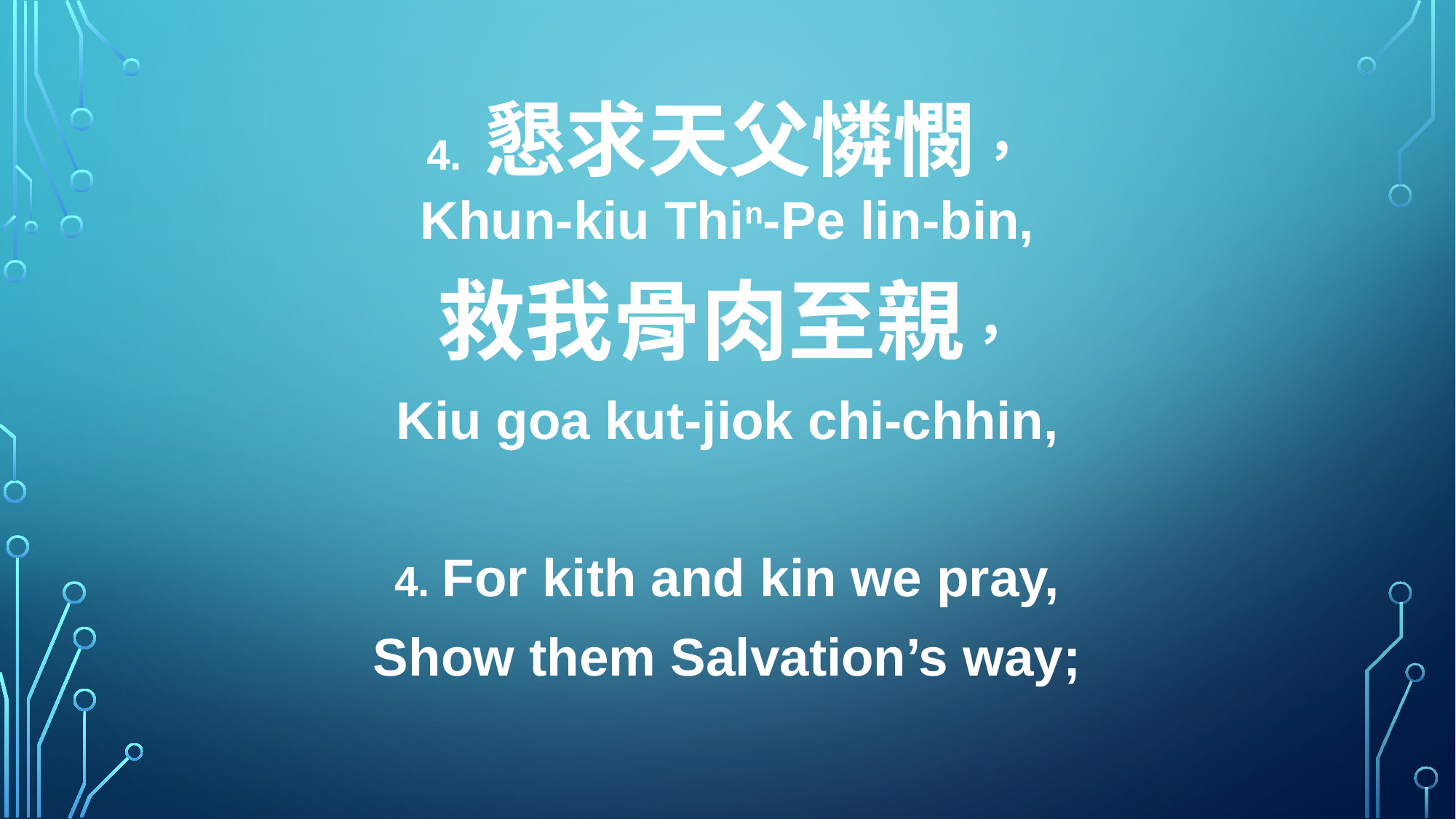

4. 懇求天父憐憫，
Khun-kiu Thin-Pe lin-bin,
救我骨肉至親，
Kiu goa kut-jiok chi-chhin,

4. For kith and kin we pray,
Show them Salvation’s way;